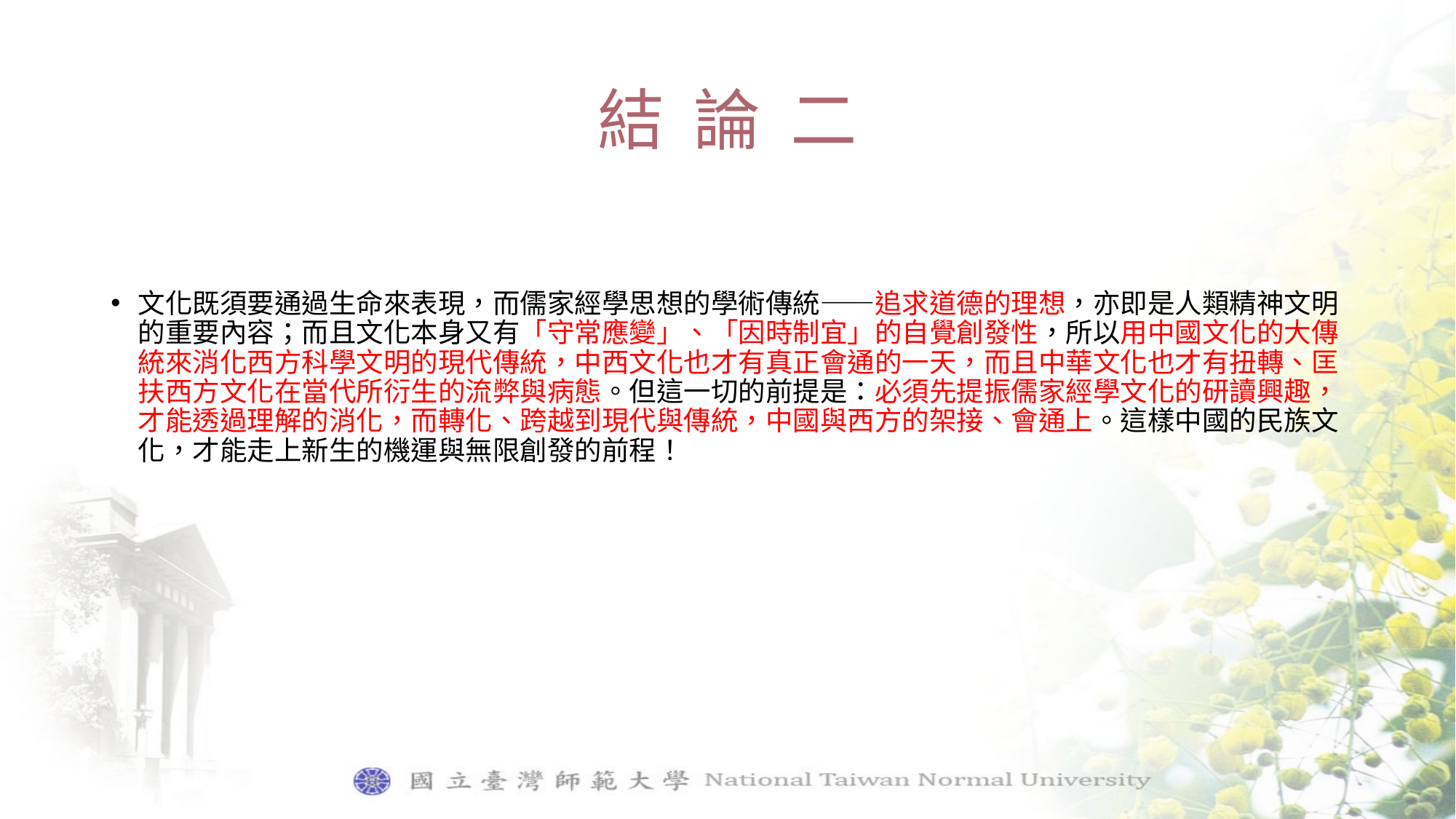

# 結  論  二

文化既須要通過生命來表現，而儒家經學思想的學術傳統——追求道德的理想，亦即是人類精神文明的重要內容；而且文化本身又有「守常應變」、「因時制宜」的自覺創發性，所以用中國文化的大傳統來消化西方科學文明的現代傳統，中西文化也才有真正會通的一天，而且中華文化也才有扭轉、匡扶西方文化在當代所衍生的流弊與病態。但這一切的前提是：必須先提振儒家經學文化的研讀興趣，才能透過理解的消化，而轉化、跨越到現代與傳統，中國與西方的架接、會通上。這樣中國的民族文化，才能走上新生的機運與無限創發的前程！